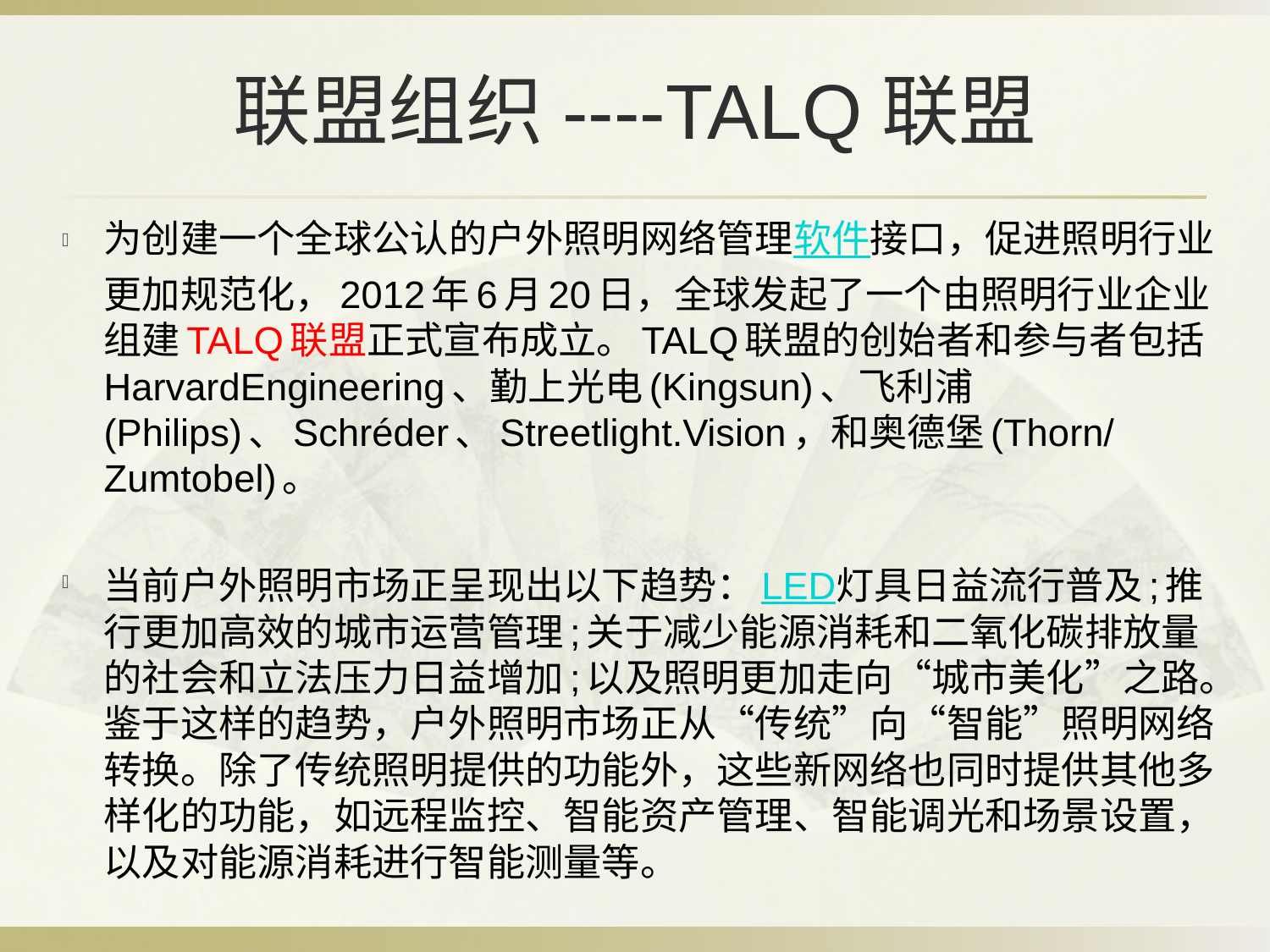

# 联盟组织----TALQ联盟
为创建一个全球公认的户外照明网络管理软件接口，促进照明行业更加规范化，2012年6月20日，全球发起了一个由照明行业企业组建TALQ联盟正式宣布成立。TALQ联盟的创始者和参与者包括HarvardEngineering、勤上光电(Kingsun)、飞利浦(Philips)、Schréder、Streetlight.Vision，和奥德堡(Thorn/Zumtobel)。

当前户外照明市场正呈现出以下趋势：LED灯具日益流行普及;推行更加高效的城市运营管理;关于减少能源消耗和二氧化碳排放量的社会和立法压力日益增加;以及照明更加走向“城市美化”之路。鉴于这样的趋势，户外照明市场正从“传统”向“智能”照明网络转换。除了传统照明提供的功能外，这些新网络也同时提供其他多样化的功能，如远程监控、智能资产管理、智能调光和场景设置，以及对能源消耗进行智能测量等。